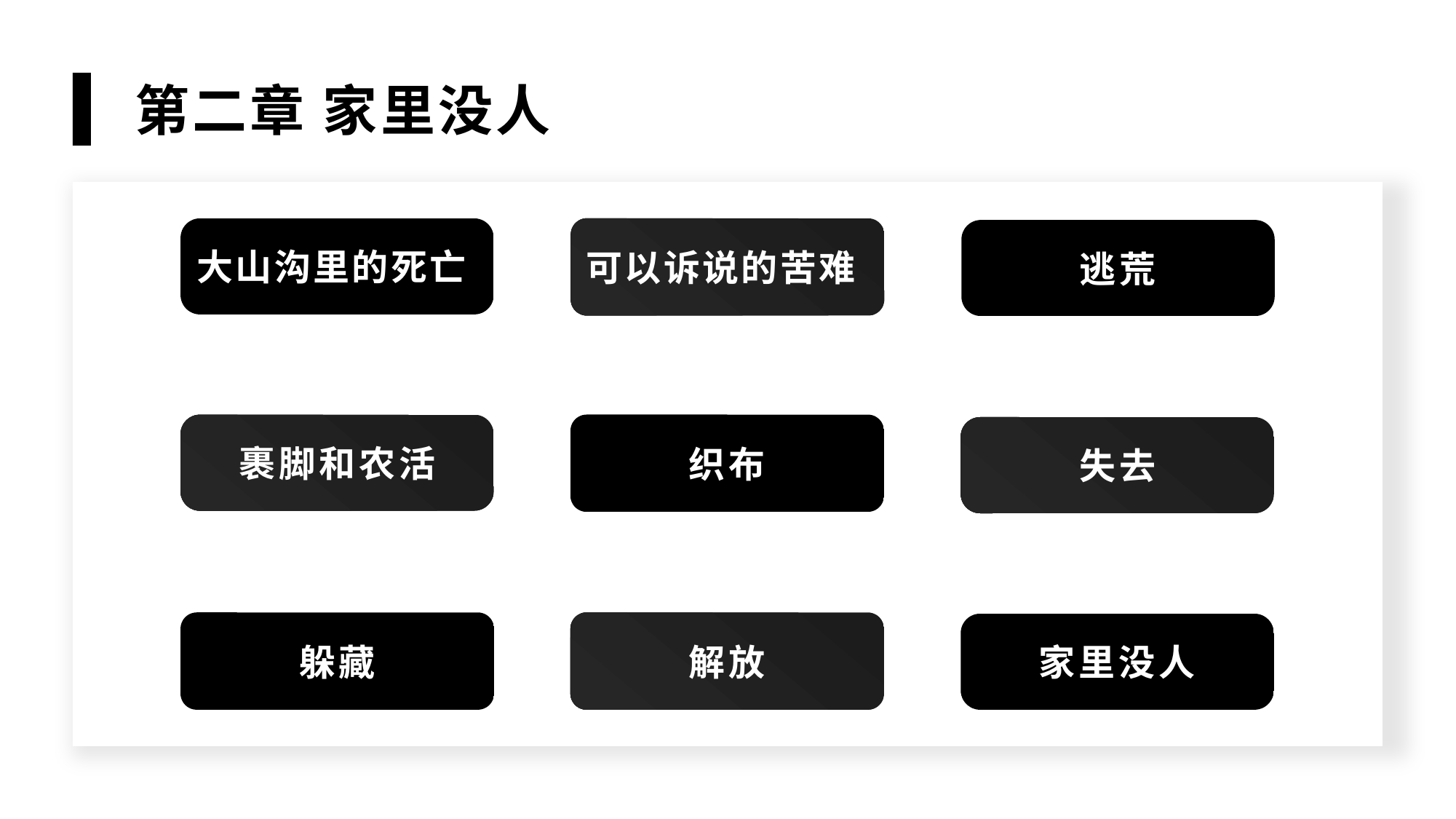

第二章 家里没人

大山沟里的死亡
可以诉说的苦难
逃荒
裹脚和农活
织布
失去
躲藏
解放
家里没人